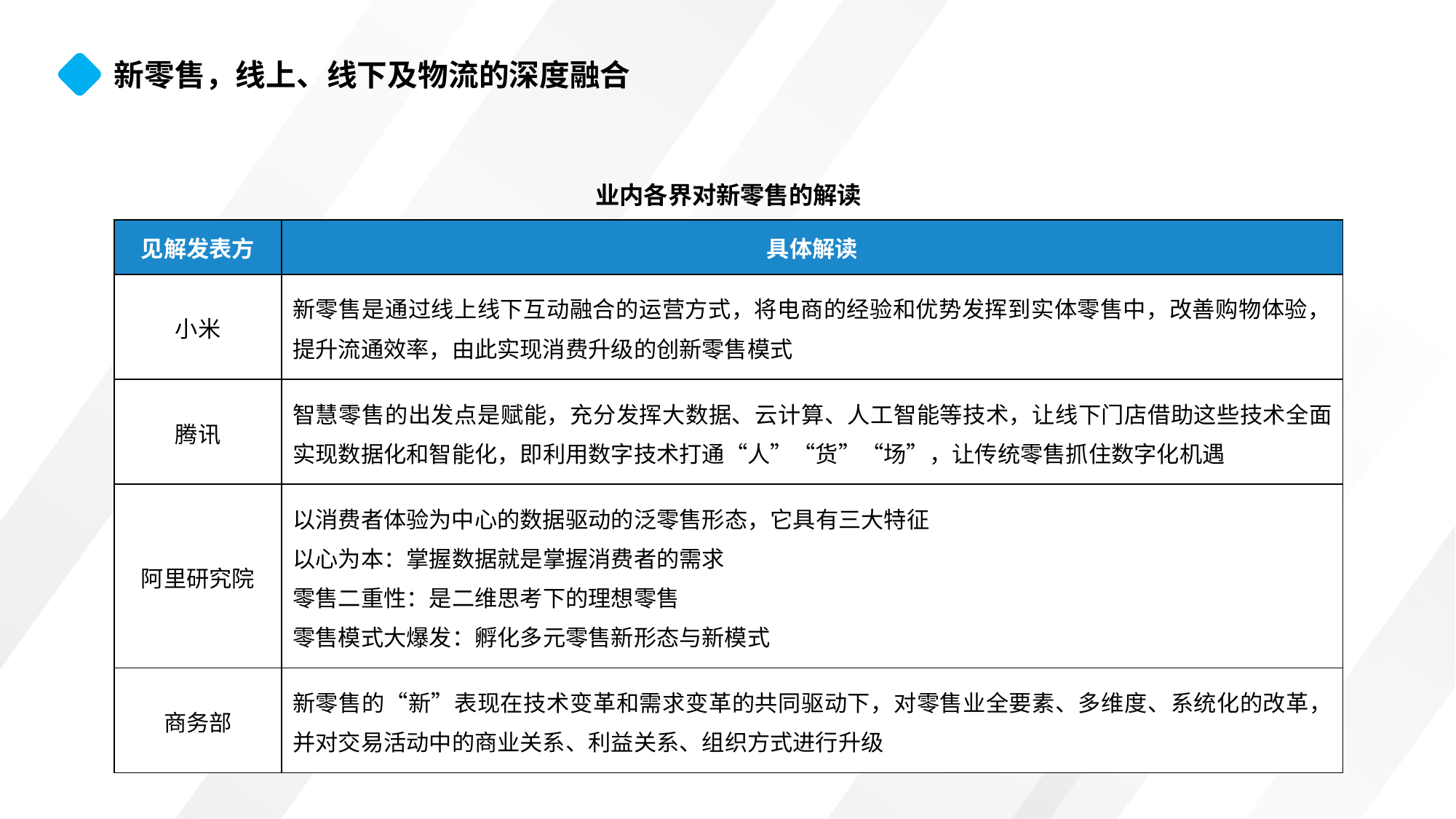

新零售，线上、线下及物流的深度融合

业内各界对新零售的解读
| 见解发表方 | 具体解读 |
| --- | --- |
| 小米 | 新零售是通过线上线下互动融合的运营方式，将电商的经验和优势发挥到实体零售中，改善购物体验，提升流通效率，由此实现消费升级的创新零售模式 |
| 腾讯 | 智慧零售的出发点是赋能，充分发挥大数据、云计算、人工智能等技术，让线下门店借助这些技术全面实现数据化和智能化，即利用数字技术打通“人”“货”“场”，让传统零售抓住数字化机遇 |
| 阿里研究院 | 以消费者体验为中心的数据驱动的泛零售形态，它具有三大特征 以心为本：掌握数据就是掌握消费者的需求 零售二重性：是二维思考下的理想零售 零售模式大爆发：孵化多元零售新形态与新模式 |
| 商务部 | 新零售的“新”表现在技术变革和需求变革的共同驱动下，对零售业全要素、多维度、系统化的改革，并对交易活动中的商业关系、利益关系、组织方式进行升级 |